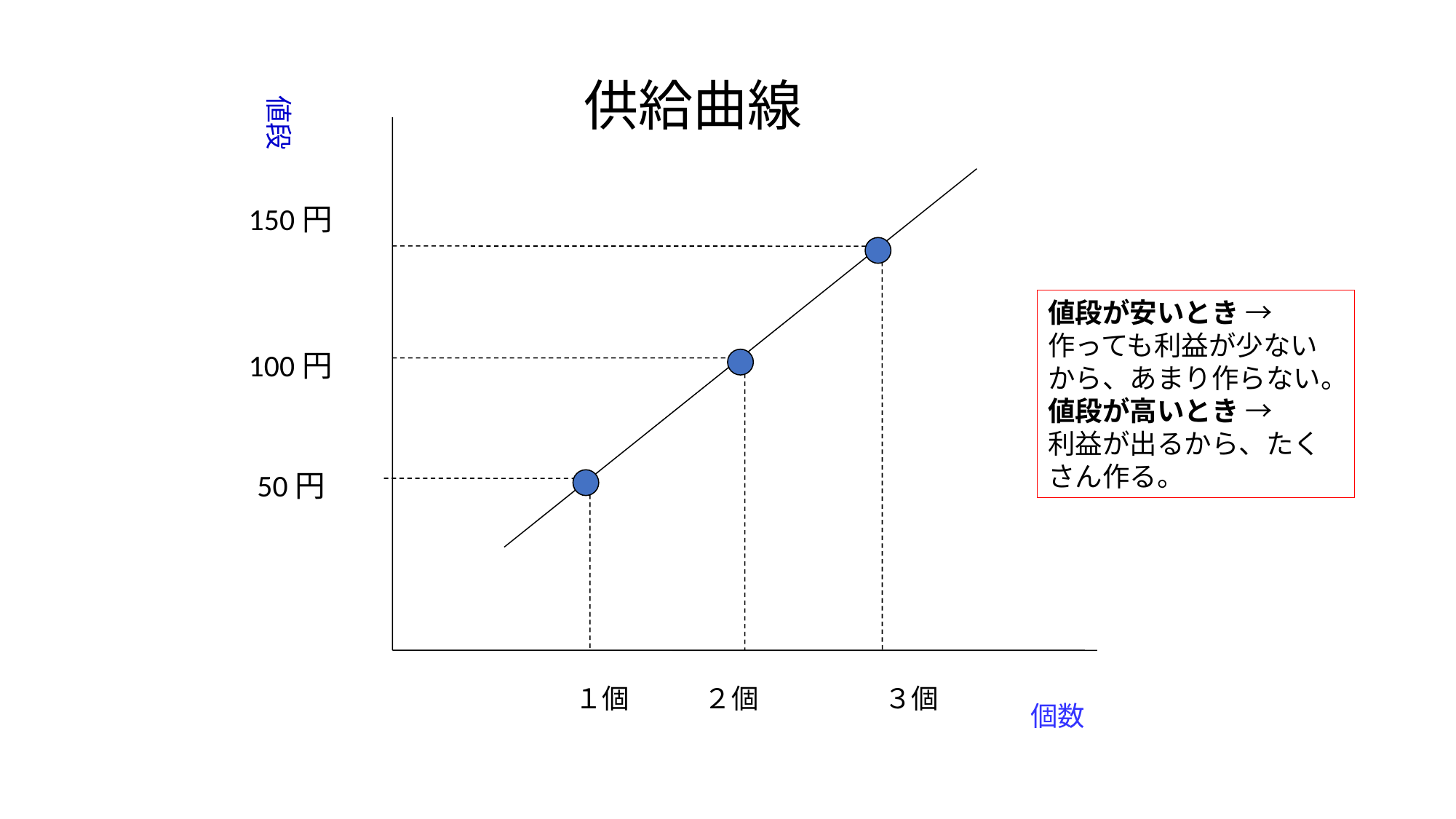

供給曲線
値段

150円

値段が安いとき →
作っても利益が少ないから、あまり作らない。
値段が高いとき →
利益が出るから、たくさん作る。
100円

50円

１個
２個
３個

個数